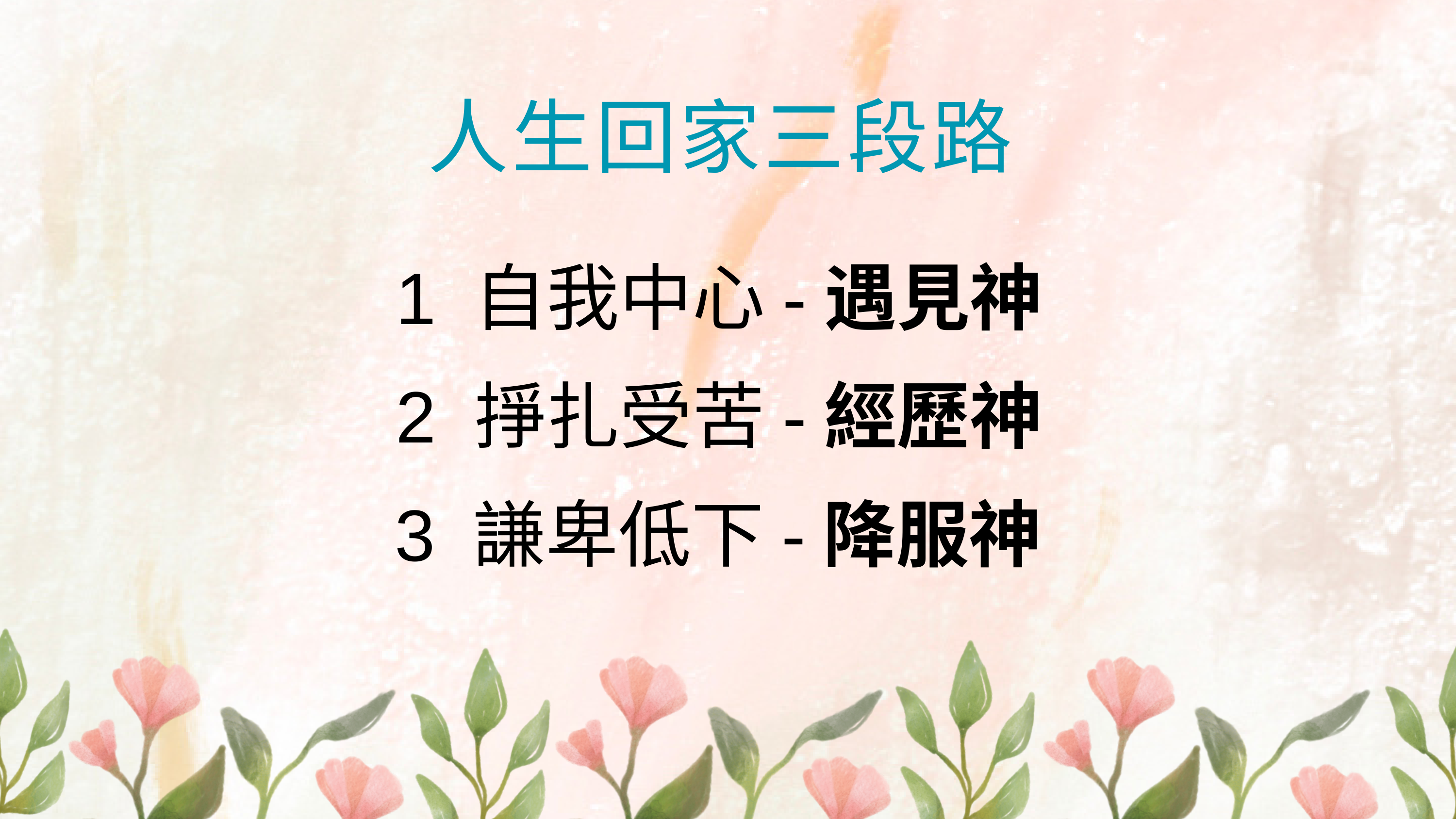

人生回家三段路
1 自我中心-遇見神
2 掙扎受苦-經歷神
3 謙卑低下-降服神